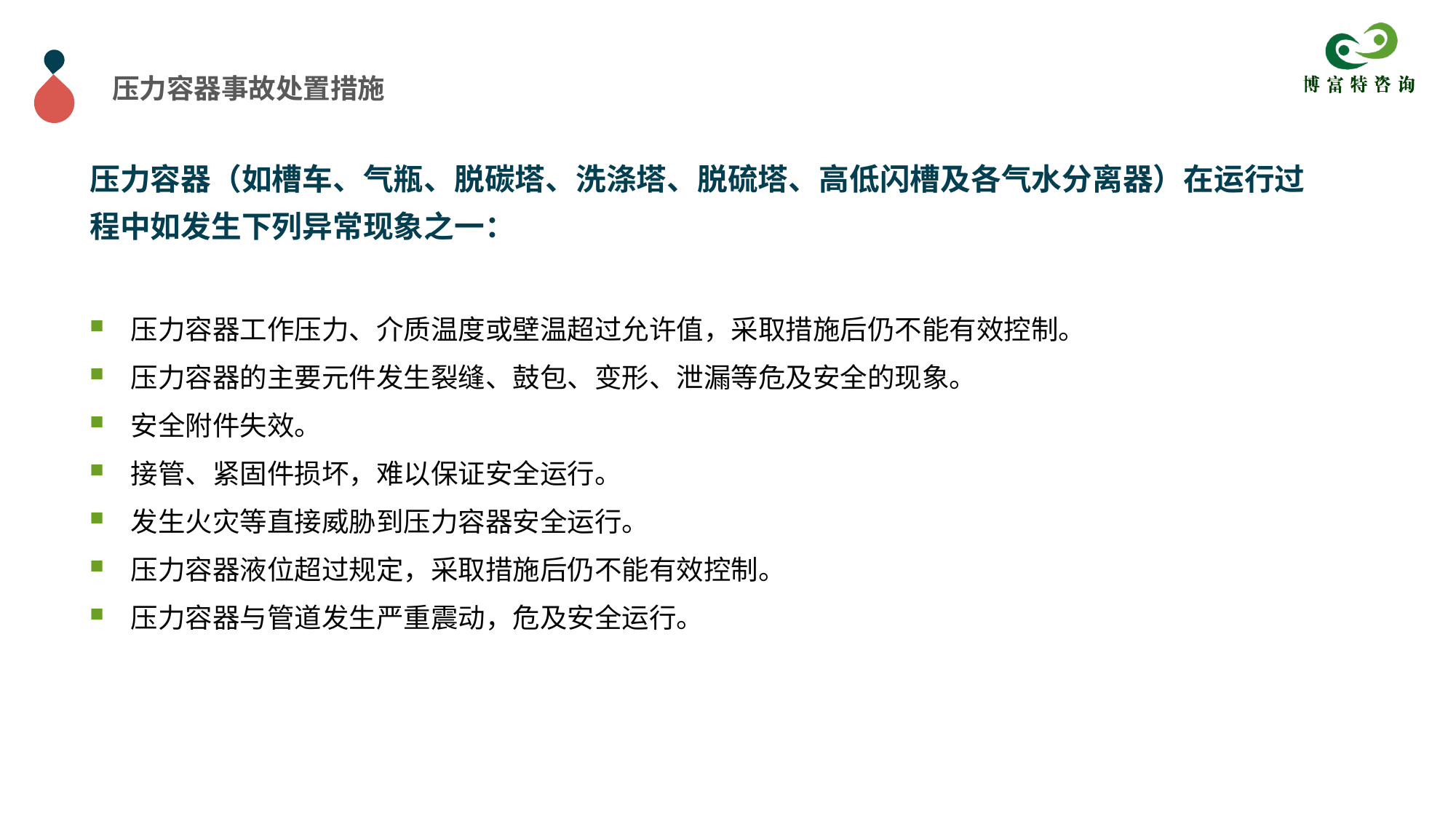

压力容器事故处置措施
压力容器（如槽车、气瓶、脱碳塔、洗涤塔、脱硫塔、高低闪槽及各气水分离器）在运行过程中如发生下列异常现象之一：

压力容器工作压力、介质温度或壁温超过允许值，采取措施后仍不能有效控制。
压力容器的主要元件发生裂缝、鼓包、变形、泄漏等危及安全的现象。
安全附件失效。
接管、紧固件损坏，难以保证安全运行。
发生火灾等直接威胁到压力容器安全运行。
压力容器液位超过规定，采取措施后仍不能有效控制。
压力容器与管道发生严重震动，危及安全运行。